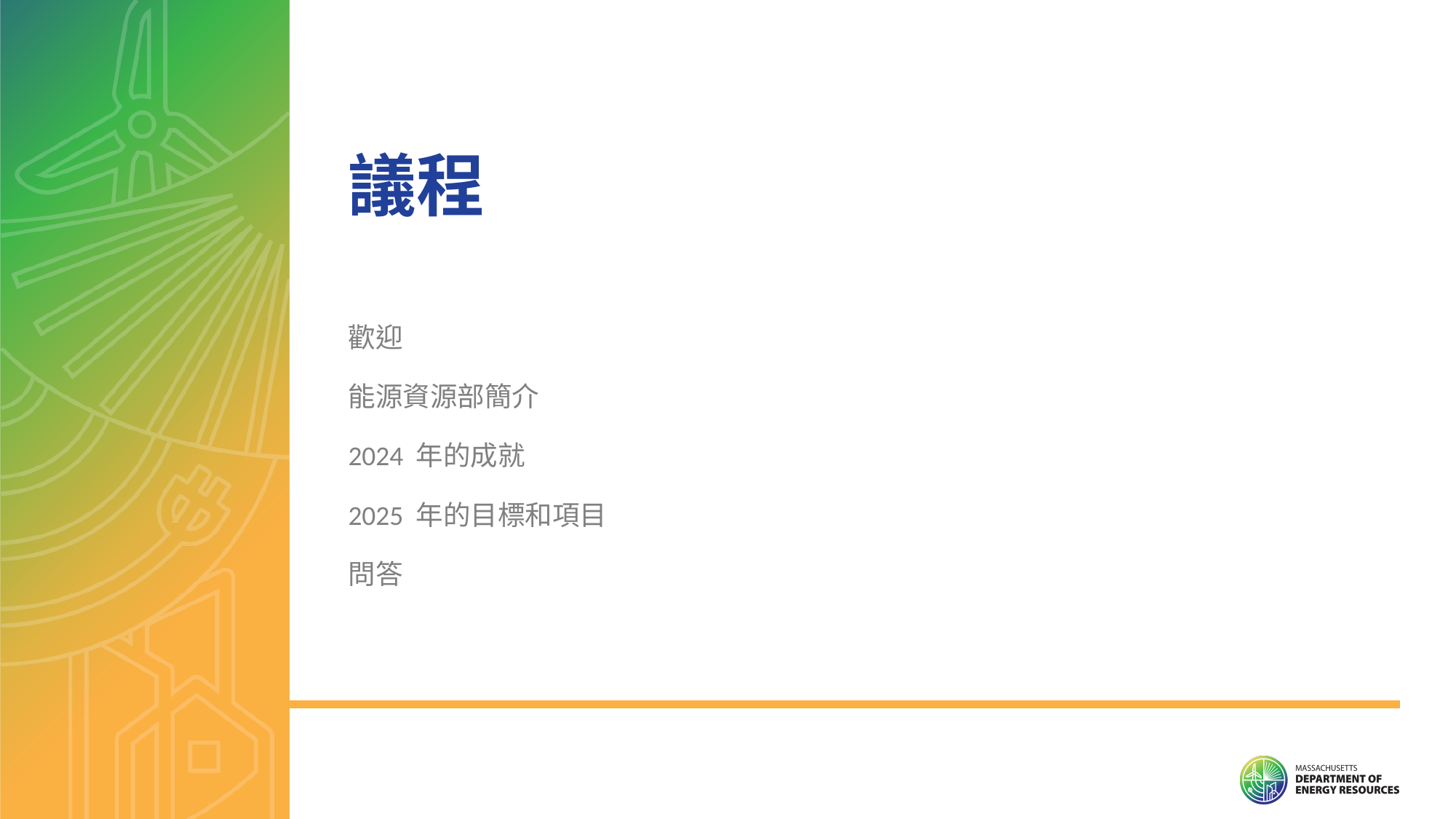

議程

歡迎

能源資源部簡介

2024 年的成就

2025 年的目標和項目

問答